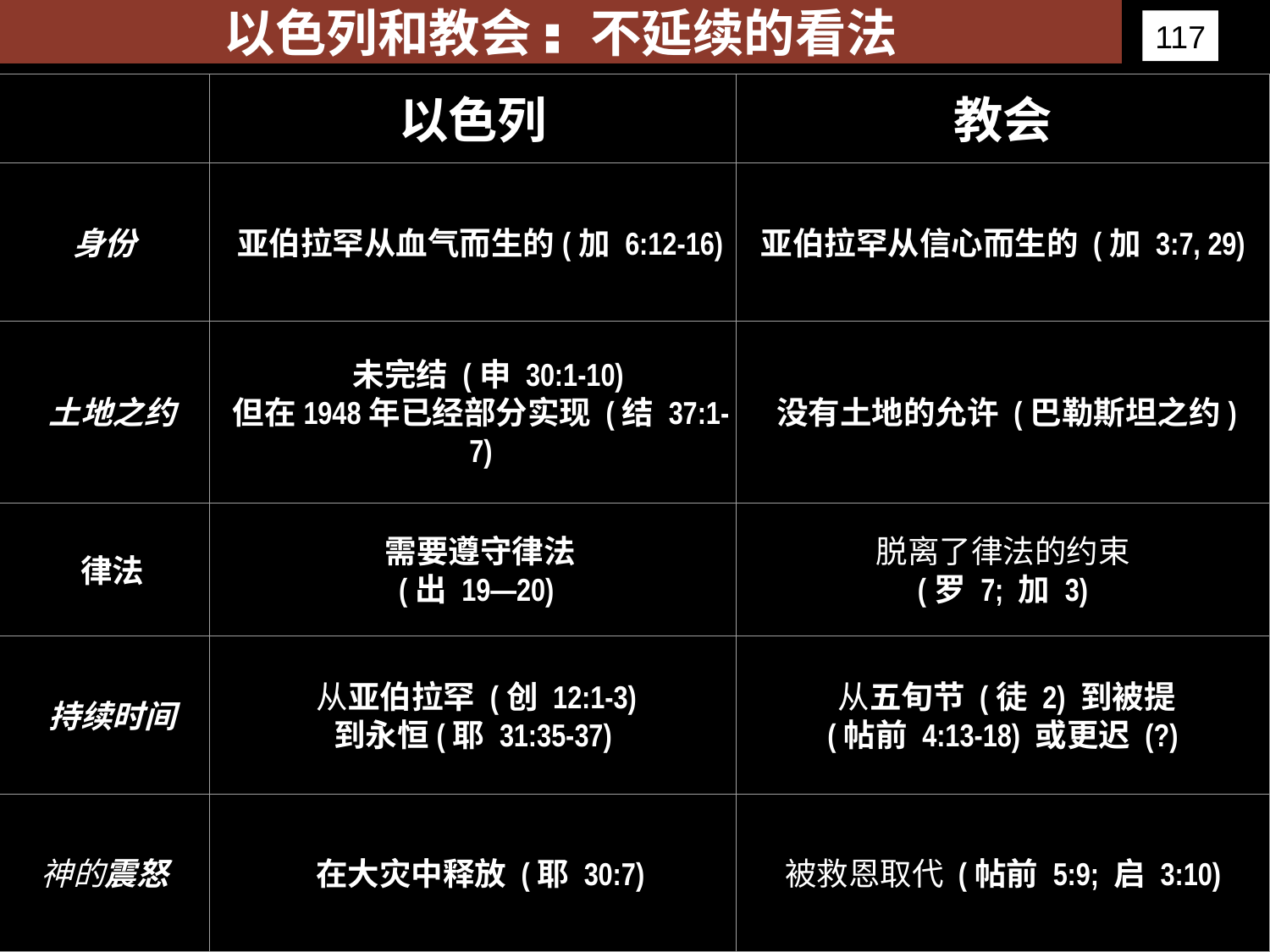

以色列和教会: 不延续的看法
117

以色列

教会

身份

 亚伯拉罕从血气而生的(加 6:12-16)

亚伯拉罕从信心而生的 (加 3:7, 29)

 土地之约

 未完结 (申 30:1-10)
但在1948年已经部分实现 (结 37:1-7)

 没有土地的允许 (巴勒斯坦之约)

 律法

 需要遵守律法
 (出 19—20)

脱离了律法的约束
(罗 7; 加 3)

 持续时间

 从亚伯拉罕 (创 12:1-3)
到永恒(耶 31:35-37)

 从五旬节 (徒 2) 到被提
(帖前 4:13-18) 或更迟 (?)

神的震怒

 在大灾中释放 (耶 30:7)

被救恩取代 (帖前 5:9; 启 3:10)